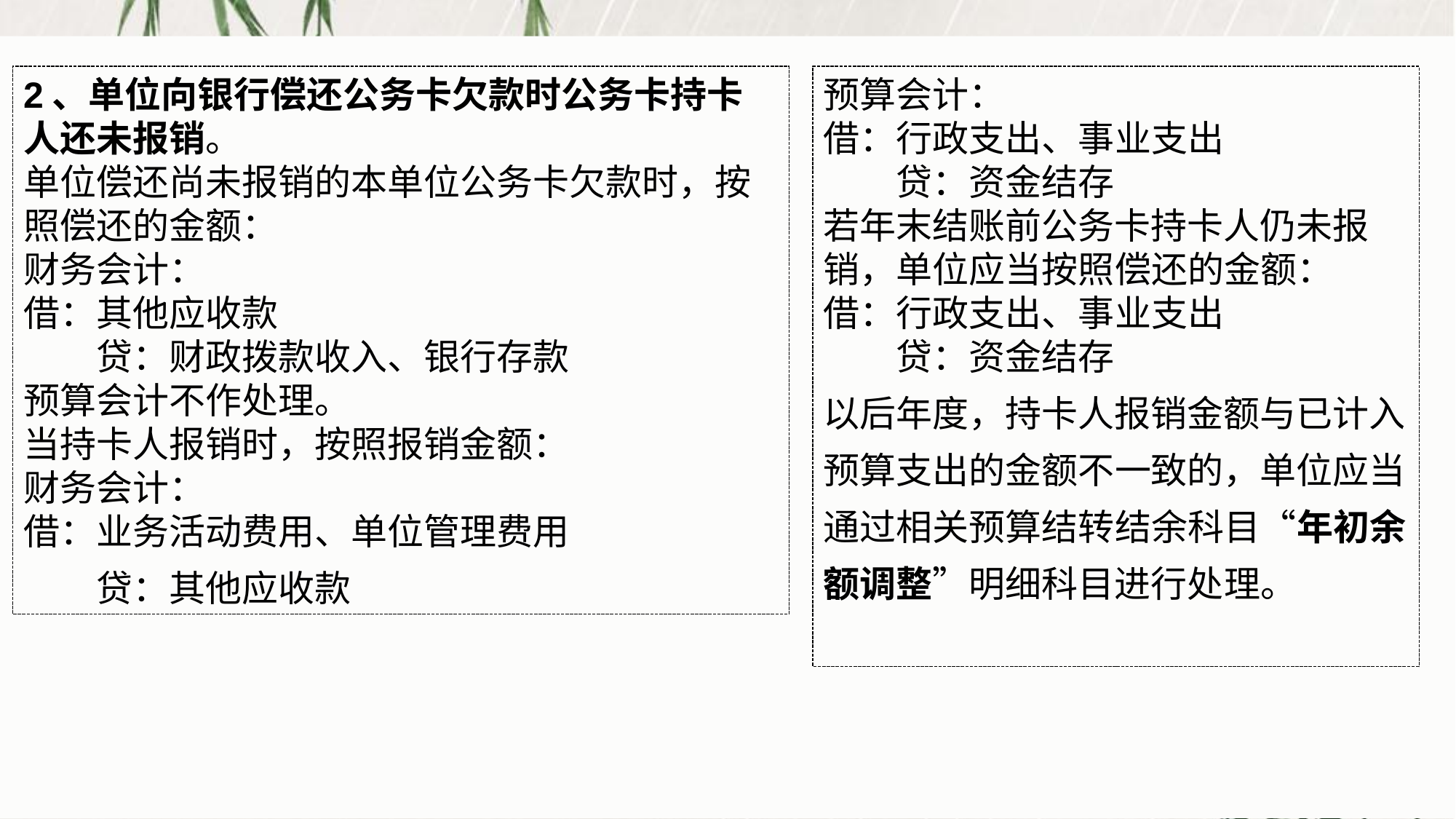

2、单位向银行偿还公务卡欠款时公务卡持卡人还未报销。单位偿还尚未报销的本单位公务卡欠款时，按照偿还的金额：财务会计：借：其他应收款　　贷：财政拨款收入、银行存款预算会计不作处理。当持卡人报销时，按照报销金额：财务会计：借：业务活动费用、单位管理费用　　贷：其他应收款
预算会计：借：行政支出、事业支出　　贷：资金结存若年末结账前公务卡持卡人仍未报销，单位应当按照偿还的金额：借：行政支出、事业支出　　贷：资金结存以后年度，持卡人报销金额与已计入预算支出的金额不一致的，单位应当通过相关预算结转结余科目“年初余额调整”明细科目进行处理。